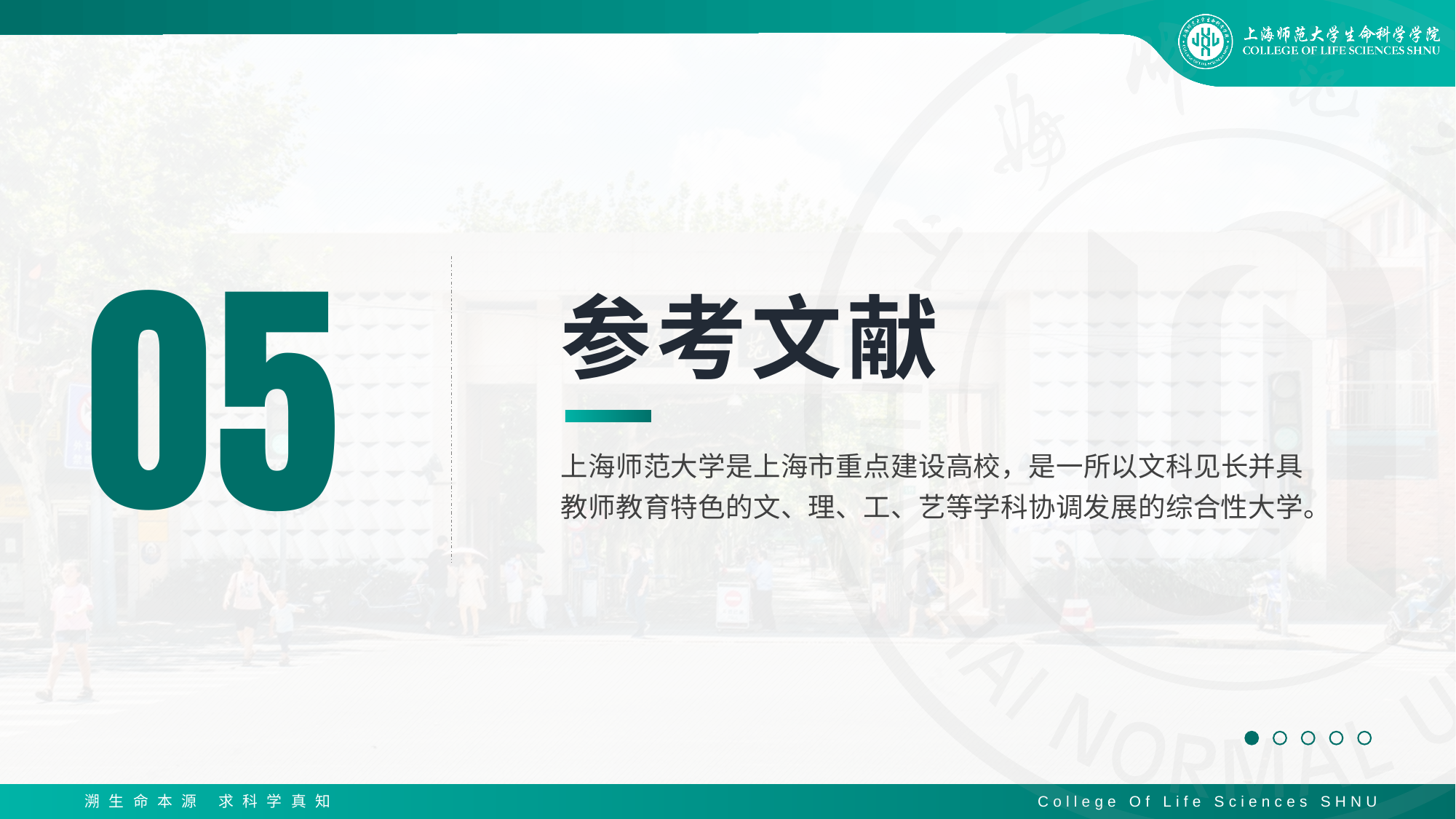

05
参考文献

上海师范大学是上海市重点建设高校，是一所以文科见长并具教师教育特色的文、理、工、艺等学科协调发展的综合性大学。